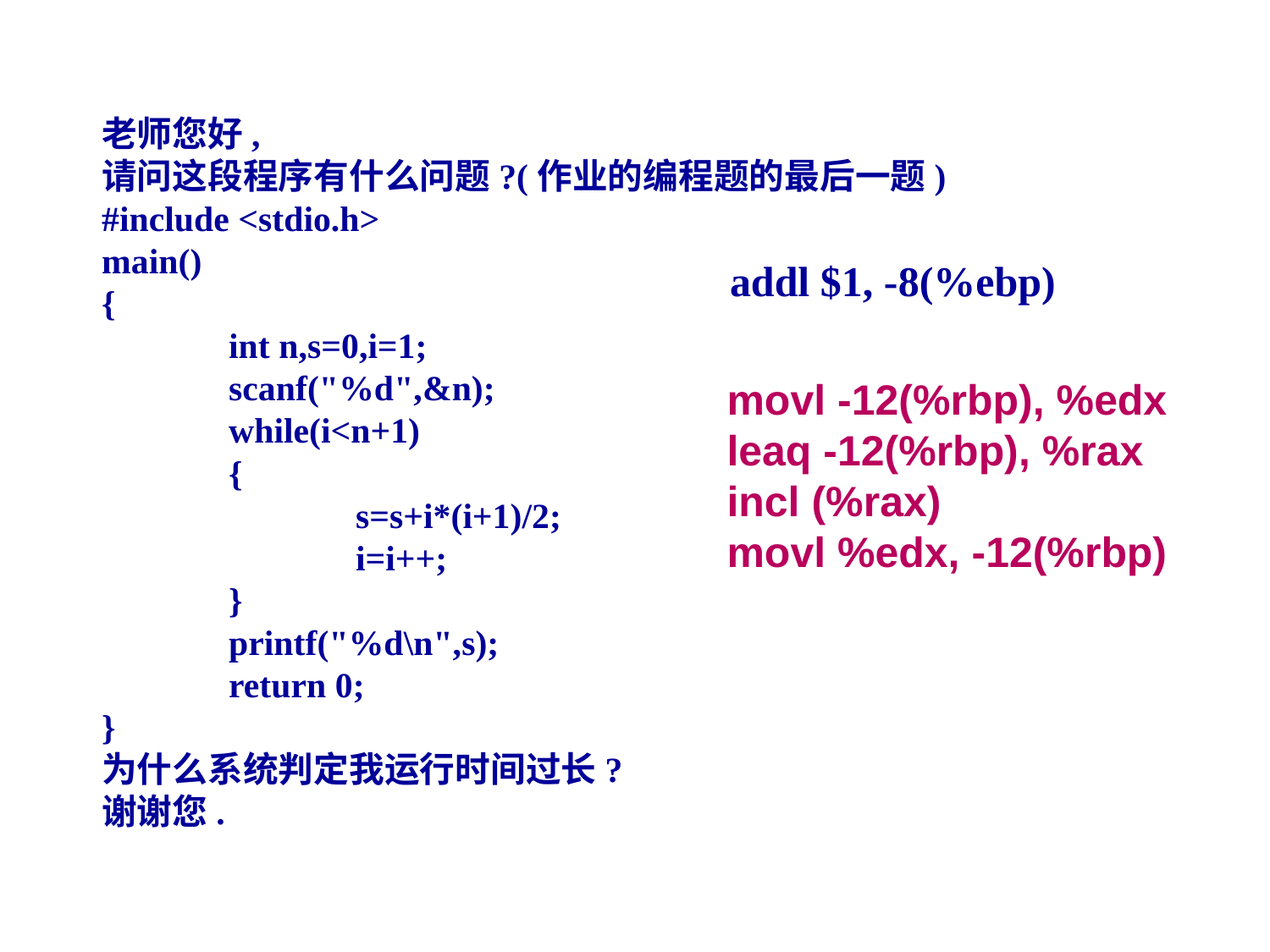

老师您好,
请问这段程序有什么问题?(作业的编程题的最后一题)
#include <stdio.h>
main()
{
	int n,s=0,i=1;
	scanf("%d",&n);
	while(i<n+1)
	{
		s=s+i*(i+1)/2;
		i=i++;
	}
	printf("%d\n",s);
	return 0;
}
为什么系统判定我运行时间过长?
谢谢您.
addl $1, -8(%ebp)
movl -12(%rbp), %edx
leaq -12(%rbp), %rax
incl (%rax)
movl %edx, -12(%rbp)